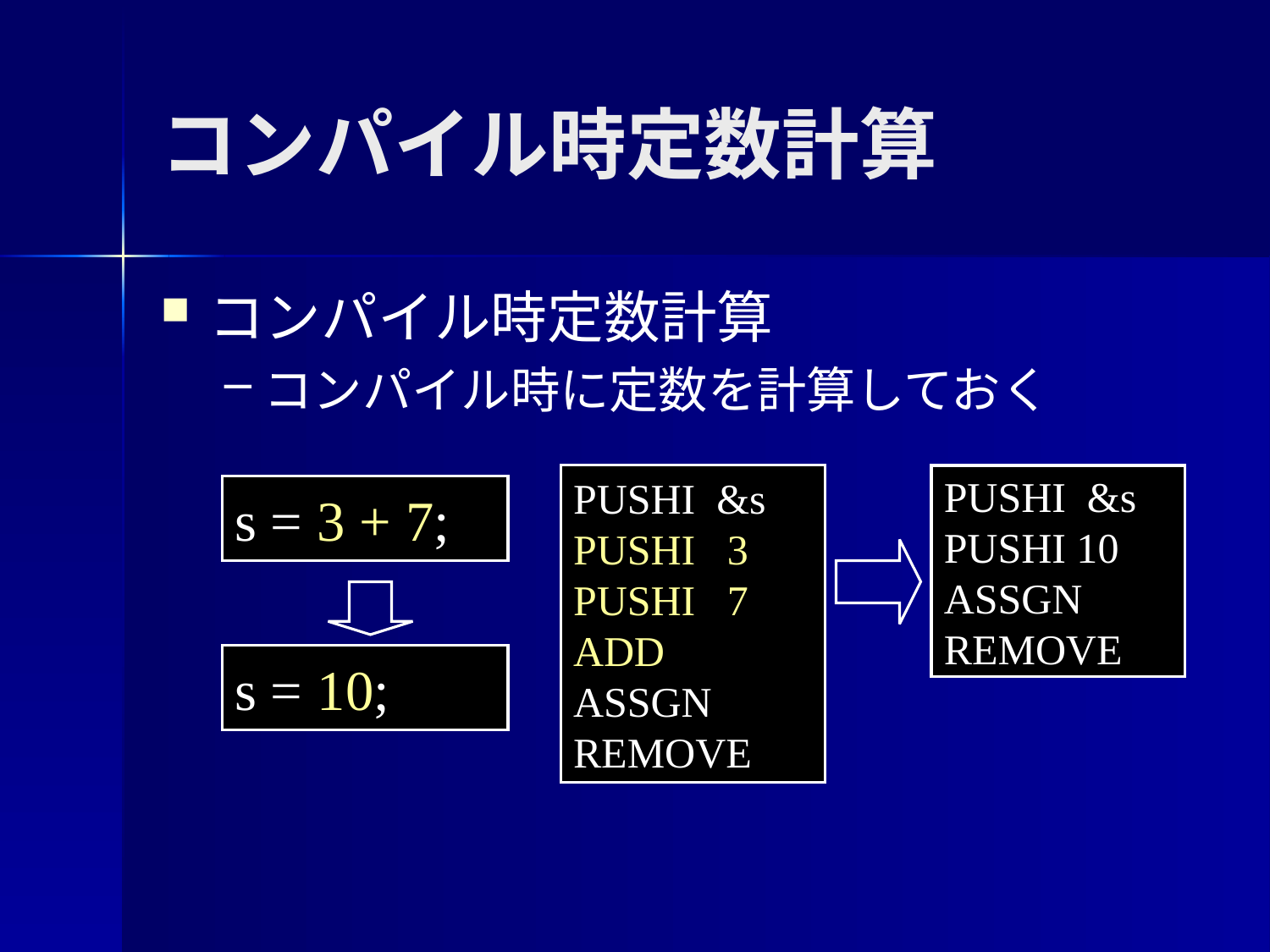

コンパイル時定数計算
コンパイル時定数計算
コンパイル時に定数を計算しておく
PUSHI  &s
PUSHI   3
PUSHI   7
ADD
ASSGN
REMOVE
PUSHI  &s
PUSHI   3
PUSHI   7
ADD
ASSGN
REMOVE
PUSHI  &s
PUSHI 10
ASSGN
REMOVE

s = 3 + 7;

s = 10;